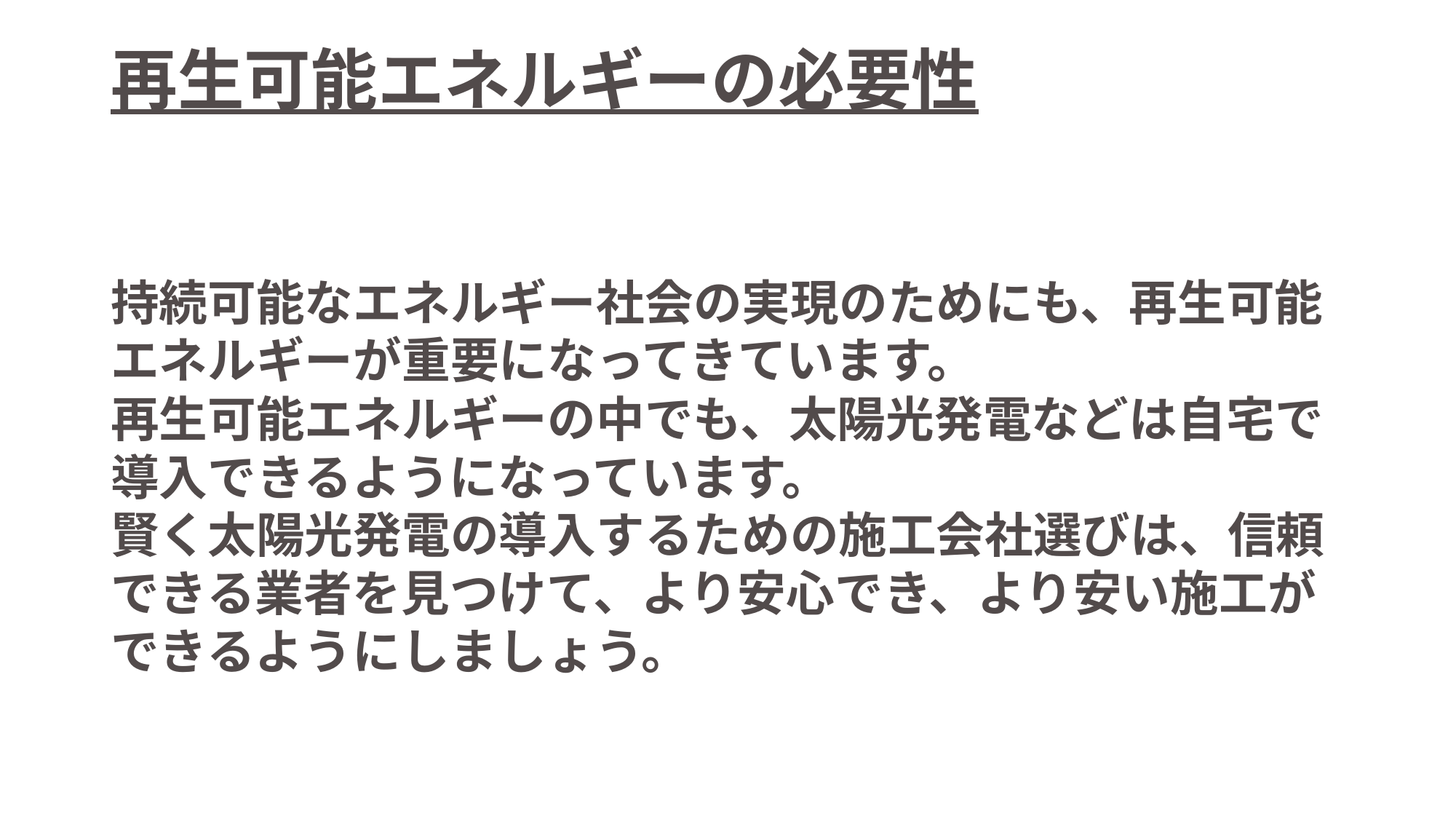

# 再生可能エネルギーの必要性

持続可能なエネルギー社会の実現のためにも、再生可能エネルギーが重要になってきています。
再生可能エネルギーの中でも、太陽光発電などは自宅で導入できるようになっています。
賢く太陽光発電の導入するための施工会社選びは、信頼できる業者を見つけて、より安心でき、より安い施工ができるようにしましょう。